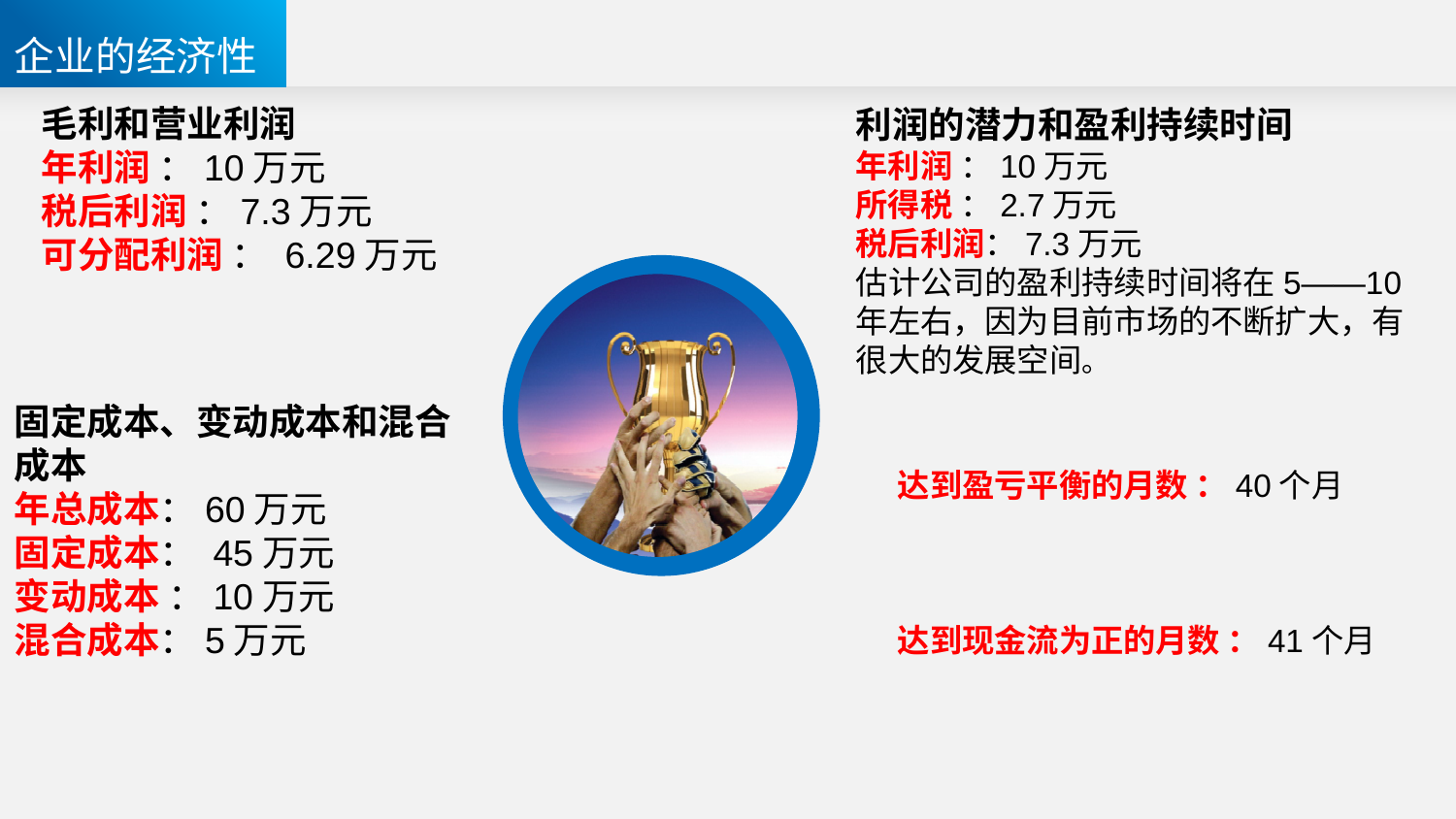

企业的经济性
毛利和营业利润
年利润 ：10万元
税后利润 ：7.3万元
可分配利润 ： 6.29万元
利润的潜力和盈利持续时间
年利润 ：10万元
所得税 ：2.7万元
税后利润：7.3万元
估计公司的盈利持续时间将在5——10年左右，因为目前市场的不断扩大，有很大的发展空间。

固定成本、变动成本和混合成本
年总成本：60万元
固定成本： 45万元
变动成本 ：10万元
混合成本：5万元
达到盈亏平衡的月数 ：40个月

达到现金流为正的月数 ：41个月